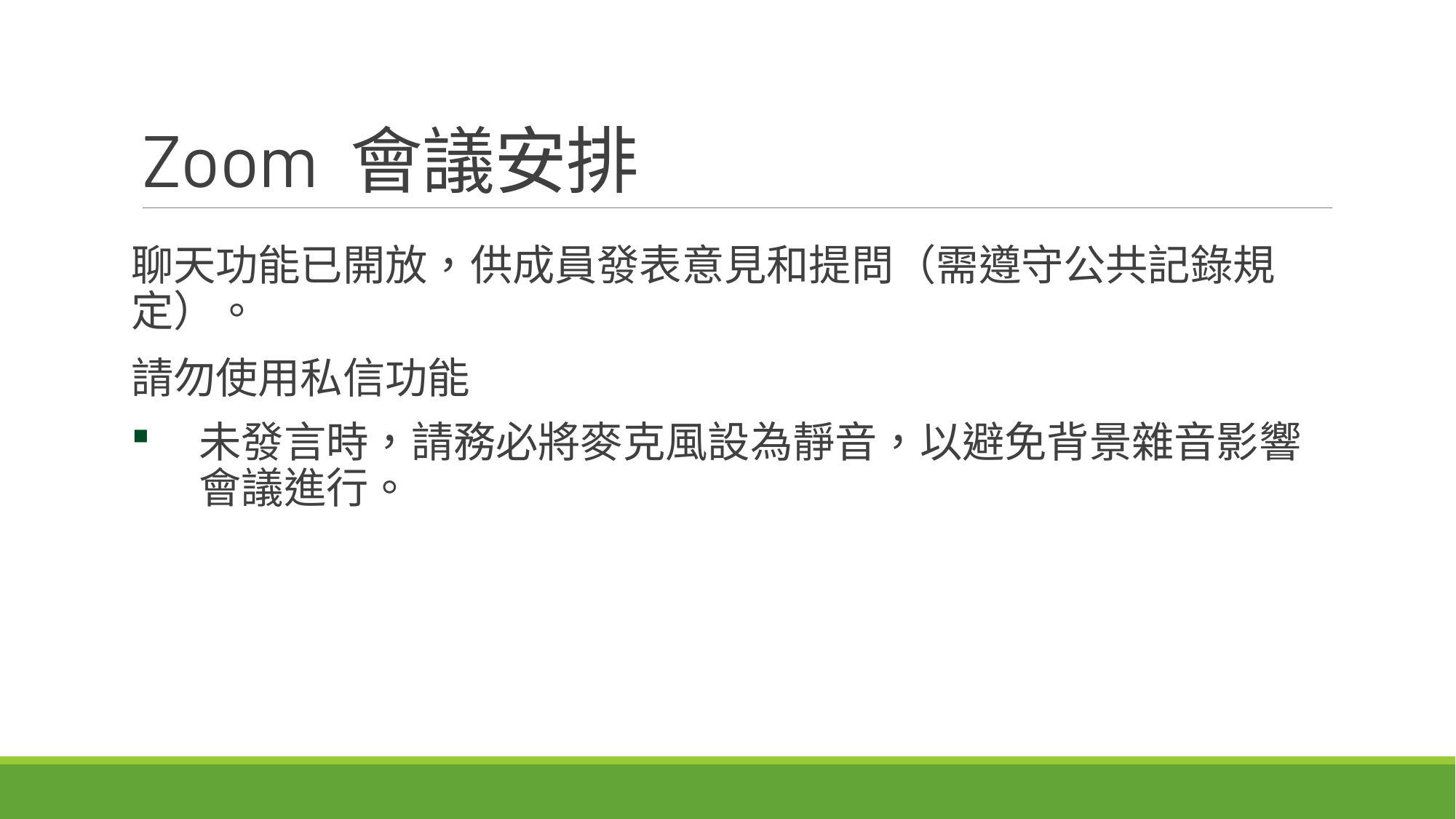

# Zoom 會議安排
聊天功能已開放，供成員發表意見和提問（需遵守公共記錄規定）。
請勿使用私信功能
未發言時，請務必將麥克風設為靜音，以避免背景雜音影響會議進行。